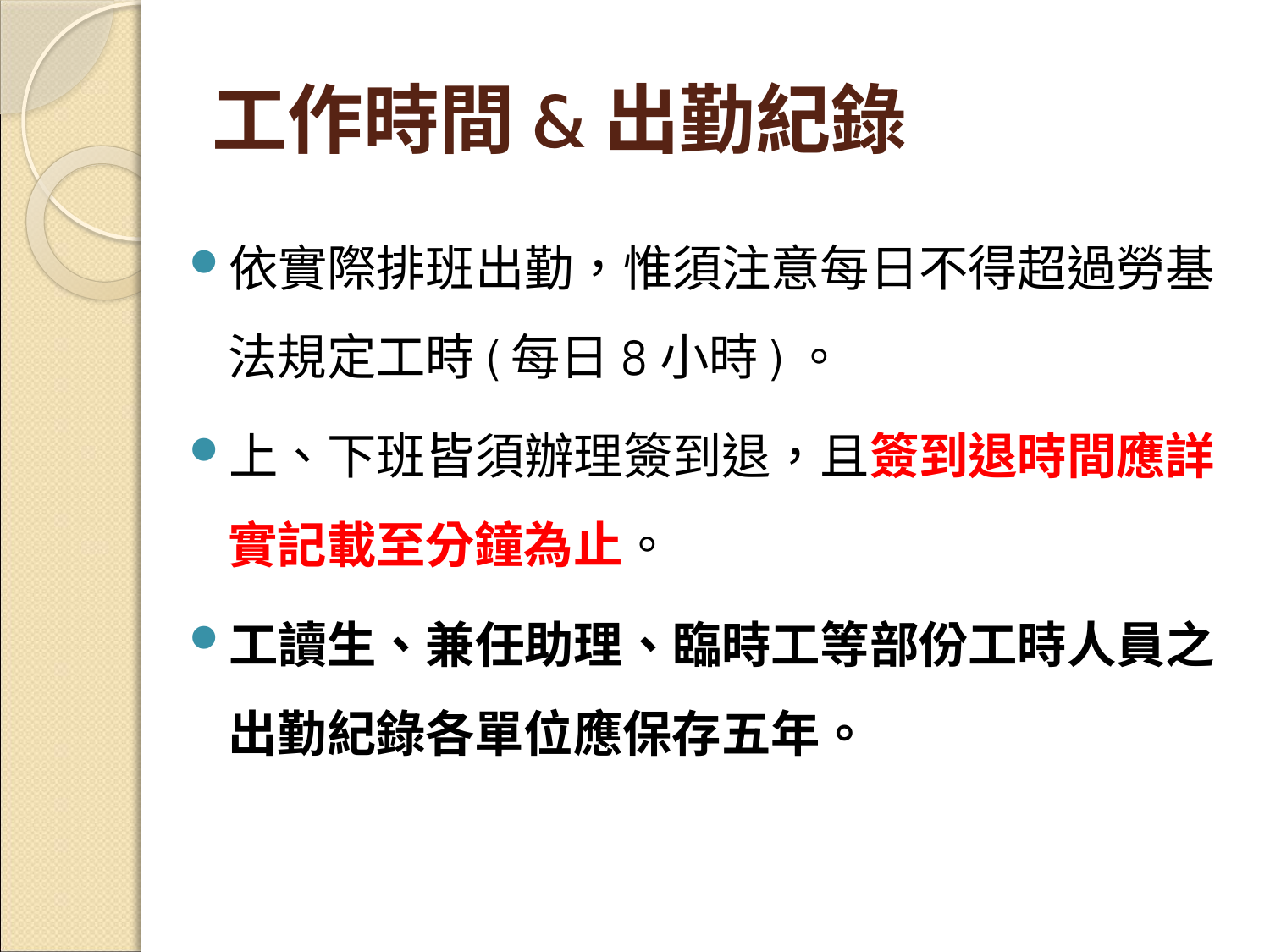

# 工作時間&出勤紀錄
依實際排班出勤，惟須注意每日不得超過勞基法規定工時(每日8小時)。
上、下班皆須辦理簽到退，且簽到退時間應詳實記載至分鐘為止。
工讀生、兼任助理、臨時工等部份工時人員之出勤紀錄各單位應保存五年。